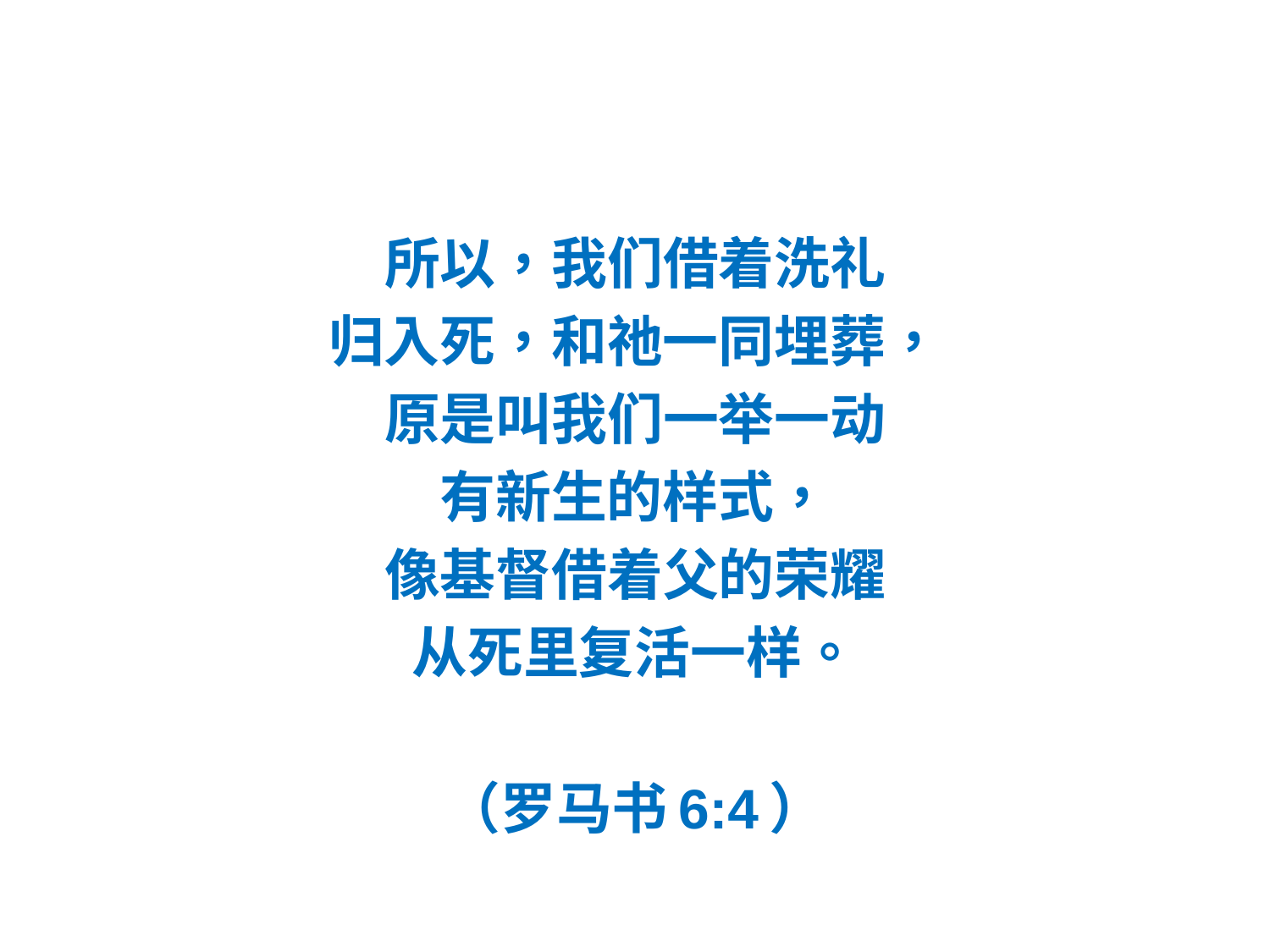

#
所以，我们借着洗礼
归入死，和祂一同埋葬，
原是叫我们一举一动
有新生的样式，
像基督借着父的荣耀
从死里复活一样。

（罗马书6:4）